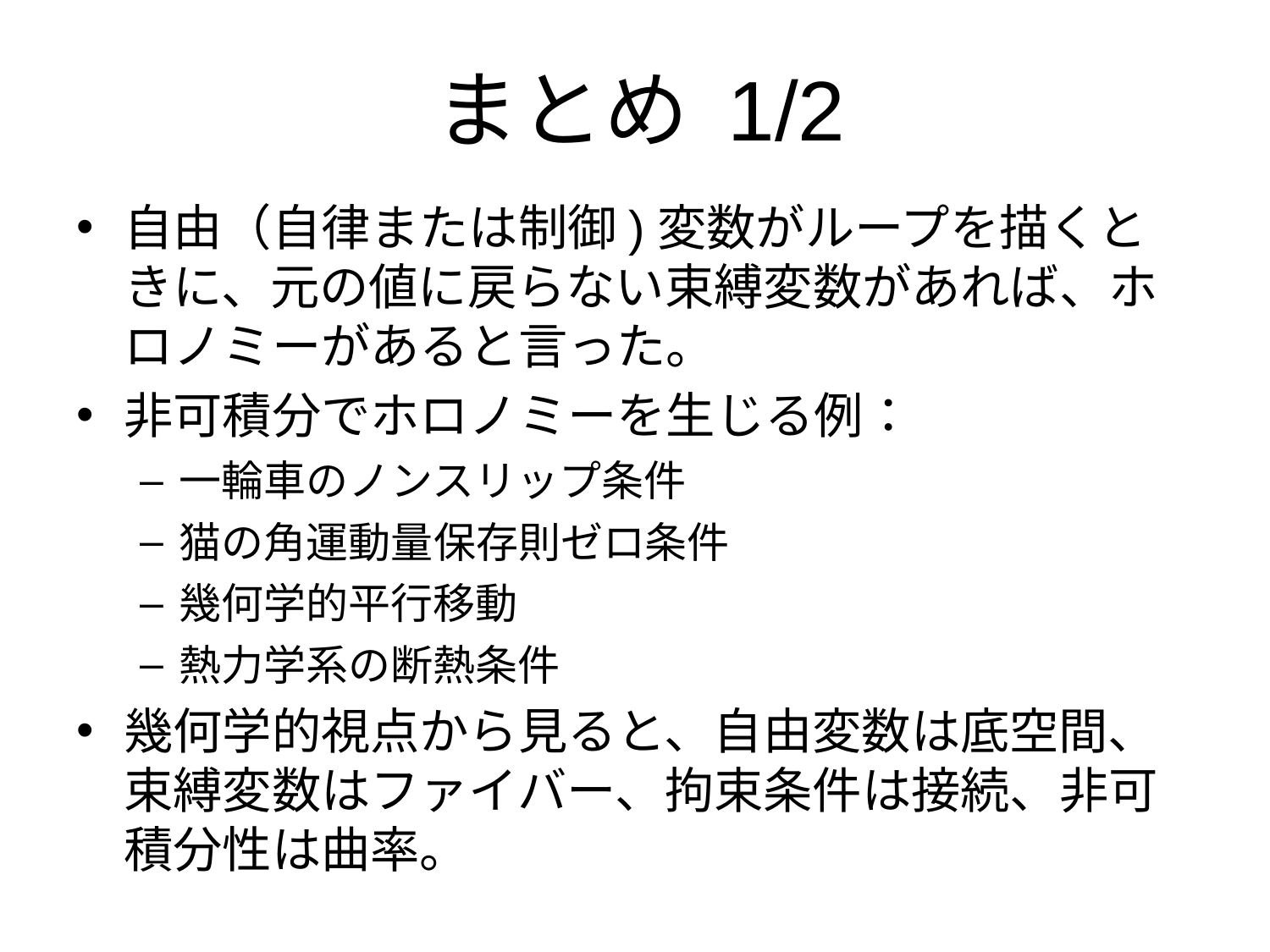

# まとめ 1/2
自由（自律または制御)変数がループを描くときに、元の値に戻らない束縛変数があれば、ホロノミーがあると言った。
非可積分でホロノミーを生じる例：
一輪車のノンスリップ条件
猫の角運動量保存則ゼロ条件
幾何学的平行移動
熱力学系の断熱条件
幾何学的視点から見ると、自由変数は底空間、束縛変数はファイバー、拘束条件は接続、非可積分性は曲率。